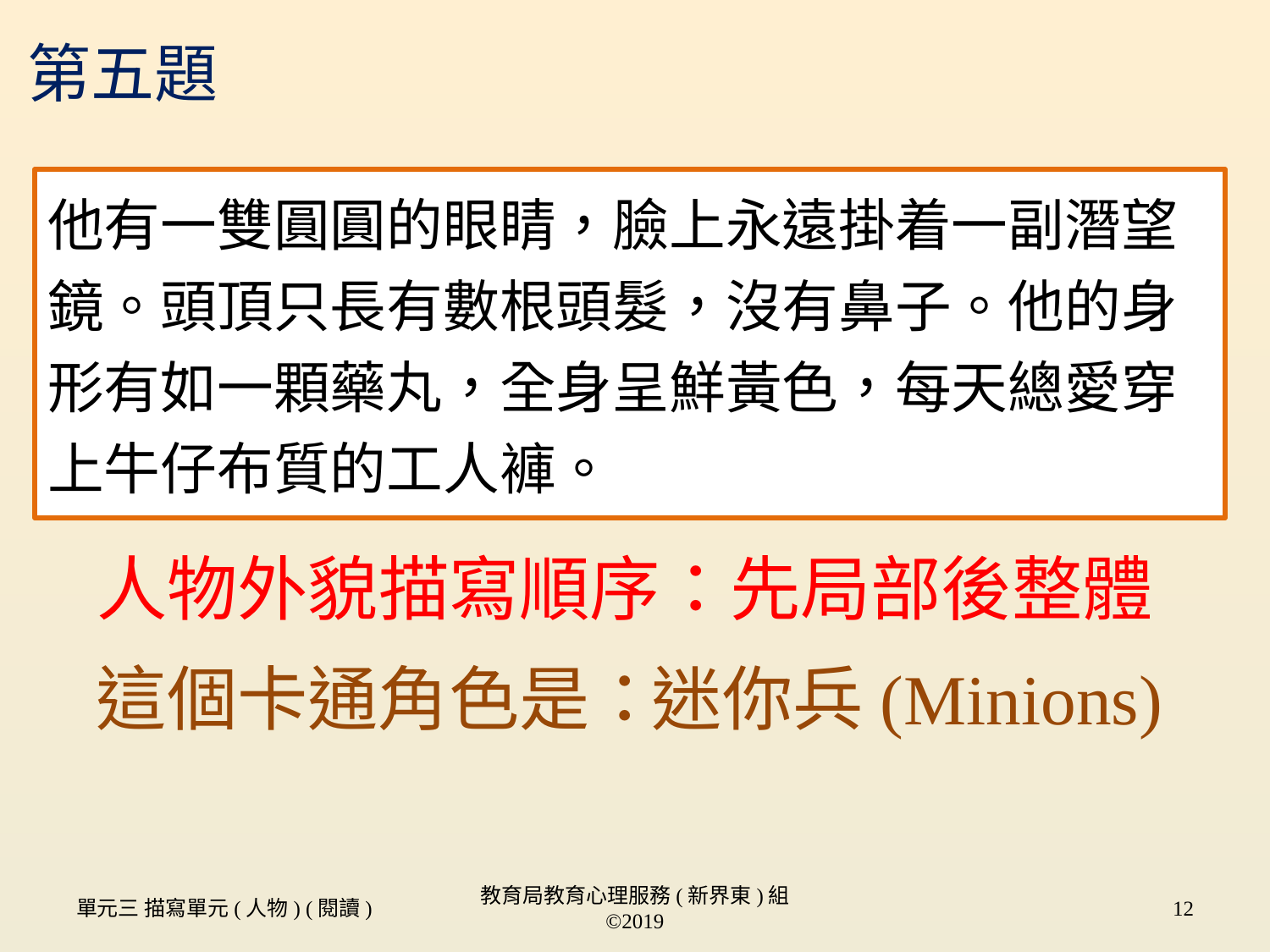

# 第五題
他有一雙圓圓的眼睛，臉上永遠掛着一副潛望鏡。頭頂只長有數根頭髮，沒有鼻子。他的身形有如一顆藥丸，全身呈鮮黃色，每天總愛穿上牛仔布質的工人褲。
先局部後整體
人物外貌描寫順序：
這個卡通角色是：
迷你兵(Minions)
單元三 描寫單元(人物) (閱讀)
教育局教育心理服務(新界東)組 ©2019
12